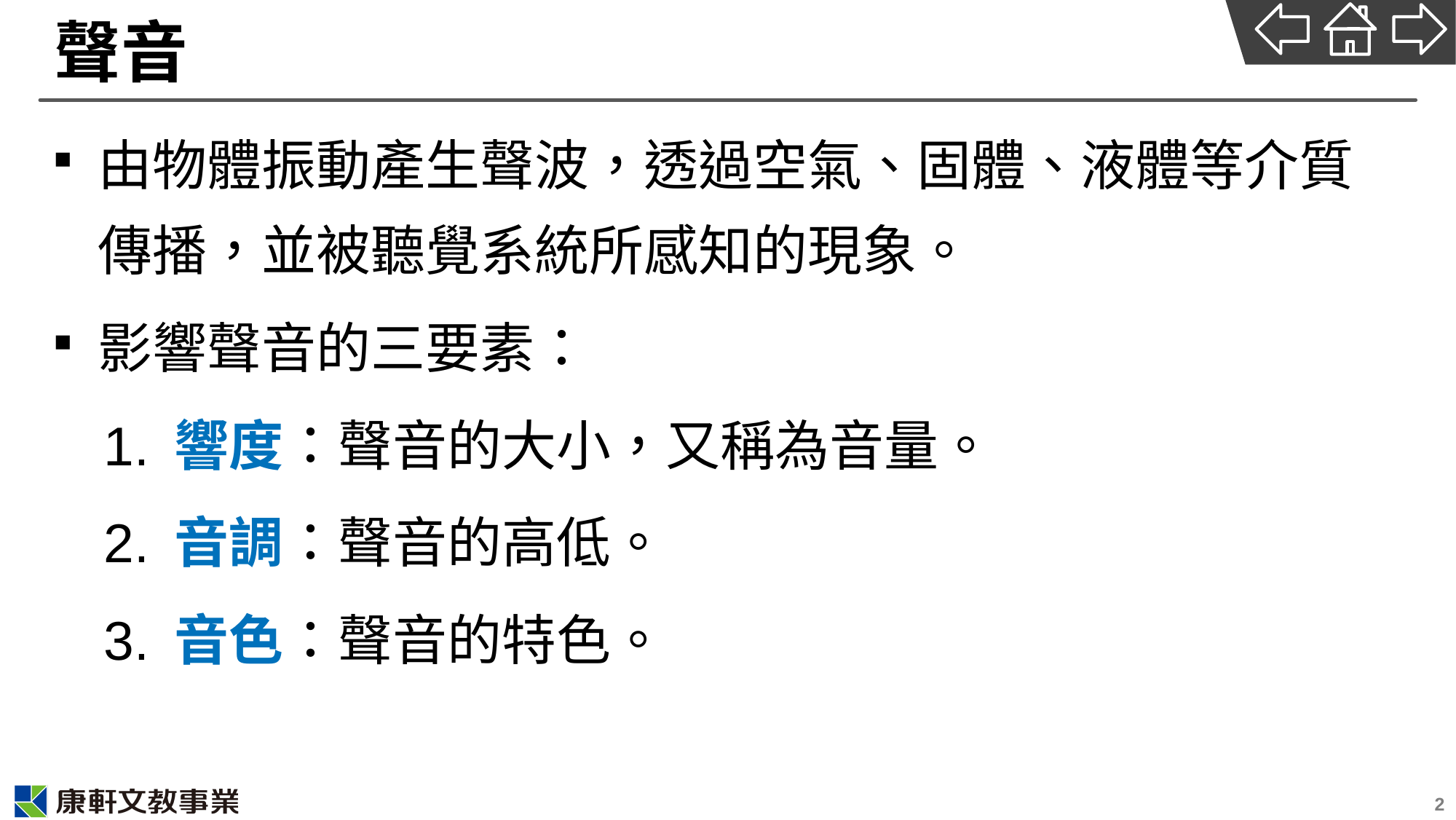

# 聲音
由物體振動產生聲波，透過空氣、固體、液體等介質傳播，並被聽覺系統所感知的現象。
影響聲音的三要素：
 響度：聲音的大小，又稱為音量。
 音調：聲音的高低。
 音色：聲音的特色。
2